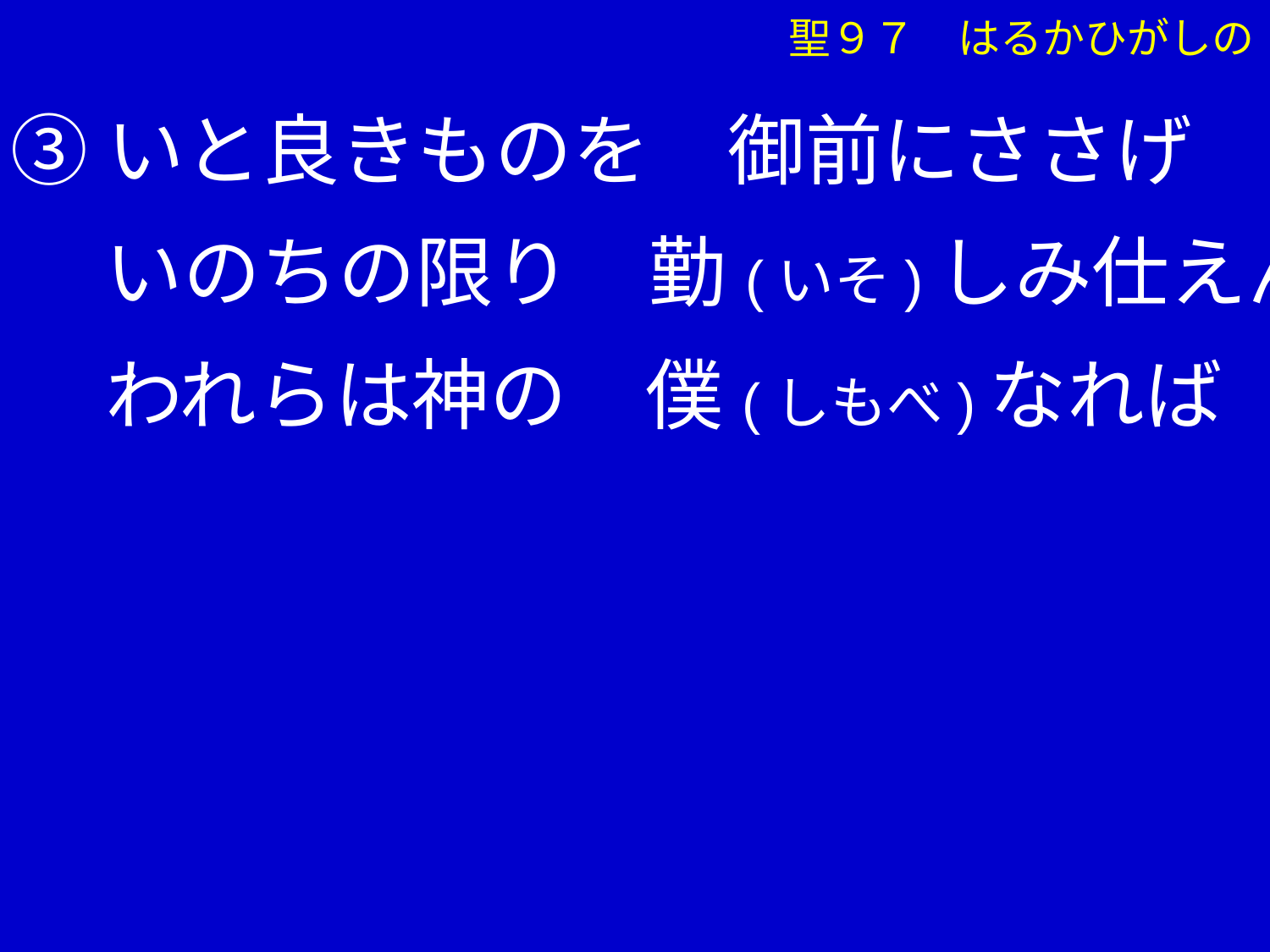

③いと良きものを　御前にささげ
　 いのちの限り　勤(いそ)しみ仕えん
　 われらは神の　僕(しもべ)なれば
聖９７　はるかひがしの